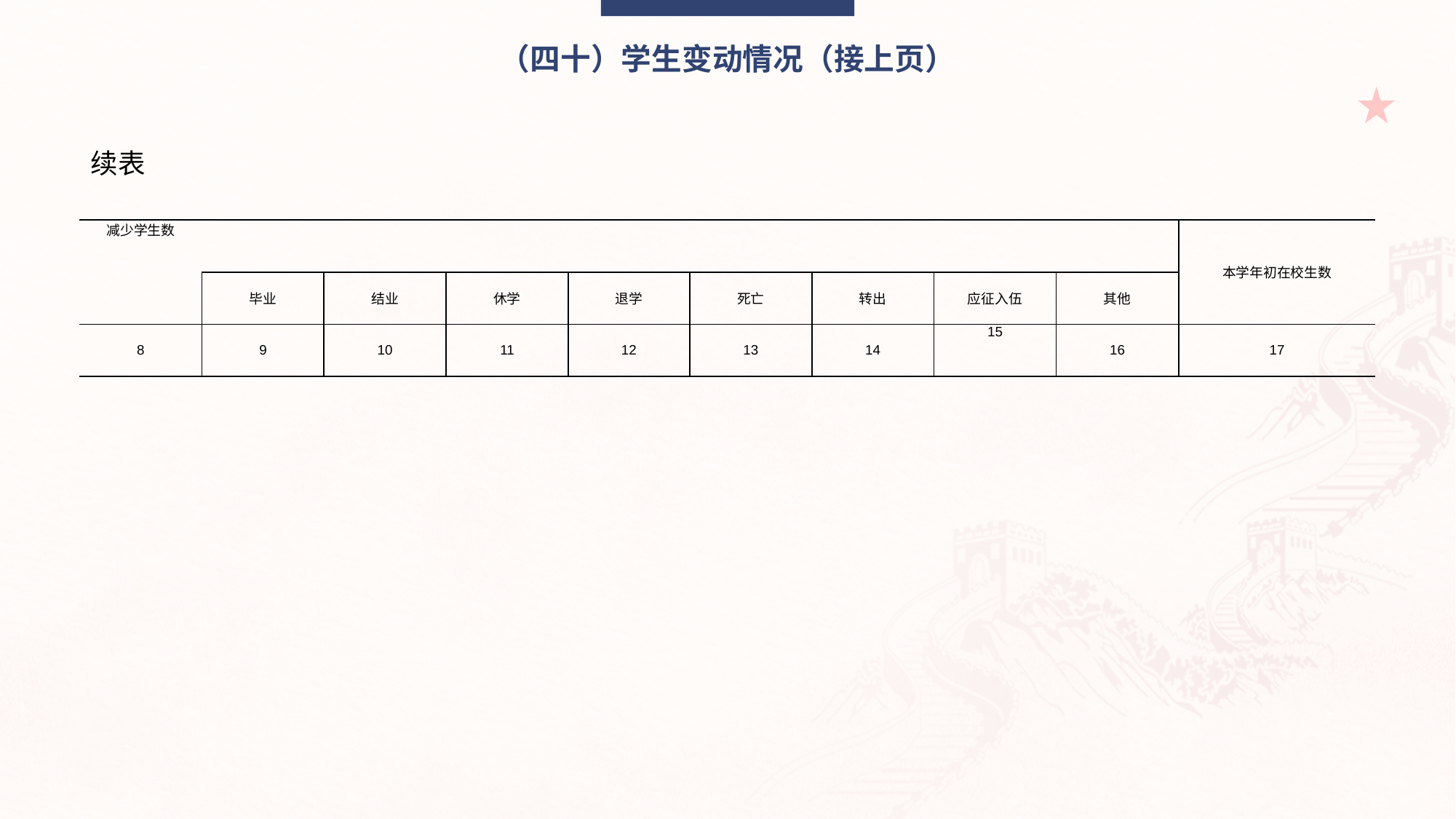

（四十）学生变动情况（接上页）
续表
| 减少学生数 |  |  |  |  |  |  |  |  | 本学年初在校生数 |
| --- | --- | --- | --- | --- | --- | --- | --- | --- | --- |
|  | 毕业 | 结业 | 休学 | 退学 | 死亡 | 转出 | 应征入伍 | 其他 |  |
| 8 | 9 | 10 | 11 | 12 | 13 | 14 | 15 | 16 | 17 |